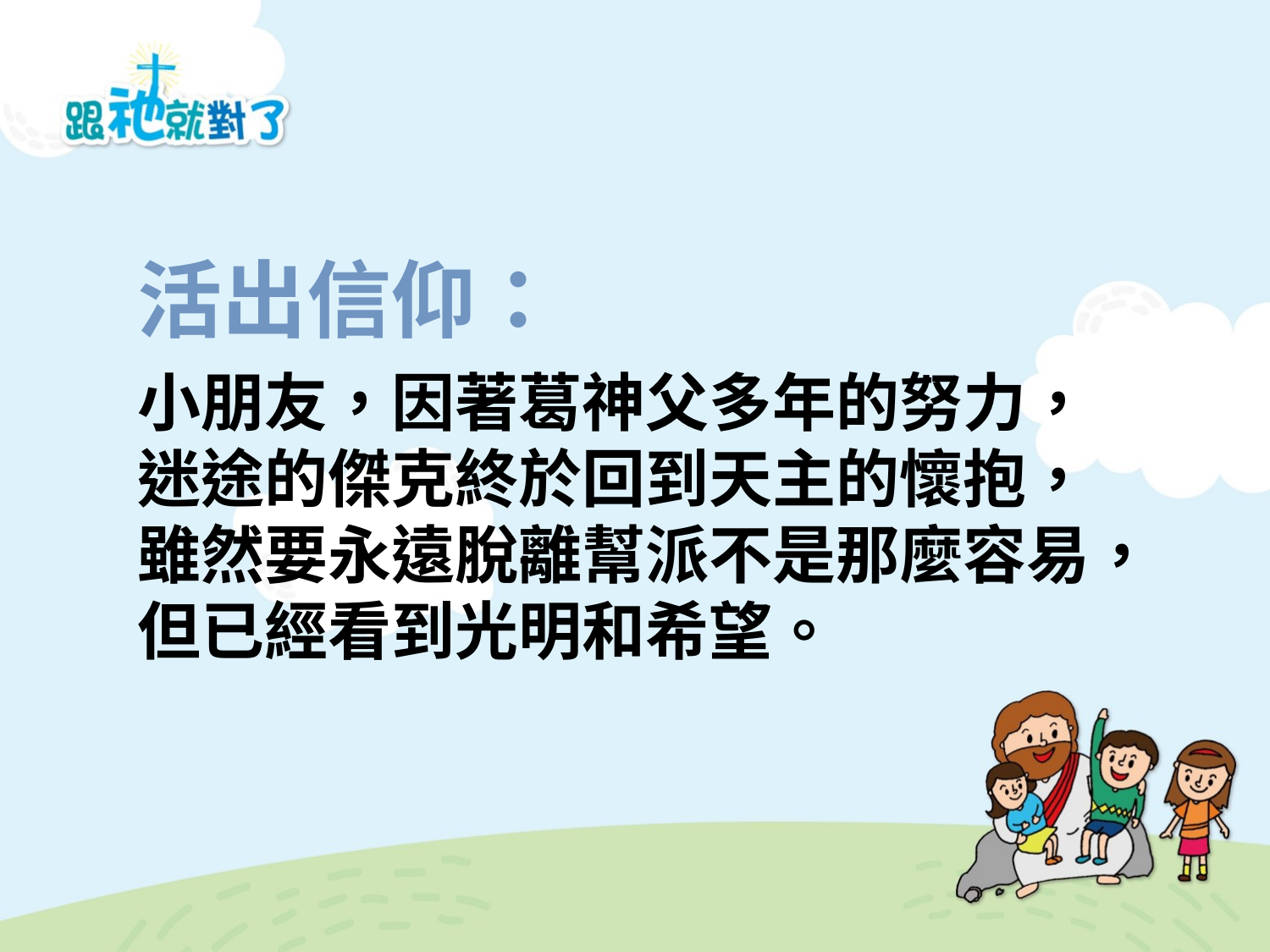

活出信仰：
小朋友，因著葛神父多年的努力，迷途的傑克終於回到天主的懷抱，雖然要永遠脫離幫派不是那麼容易，但已經看到光明和希望。